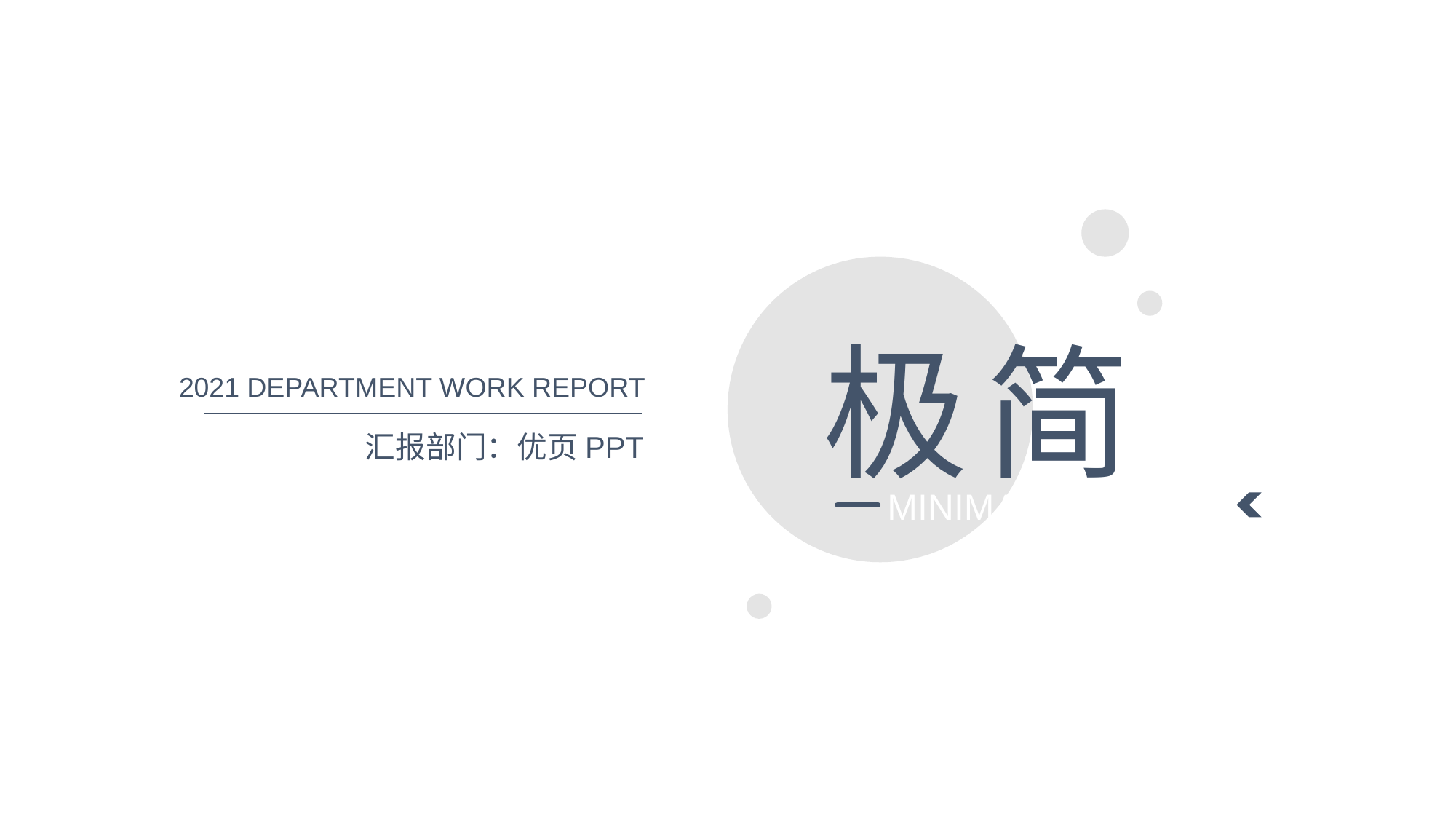

极
简
2021 DEPARTMENT WORK REPORT
汇报部门：优页PPT
MINIMAL STYLE